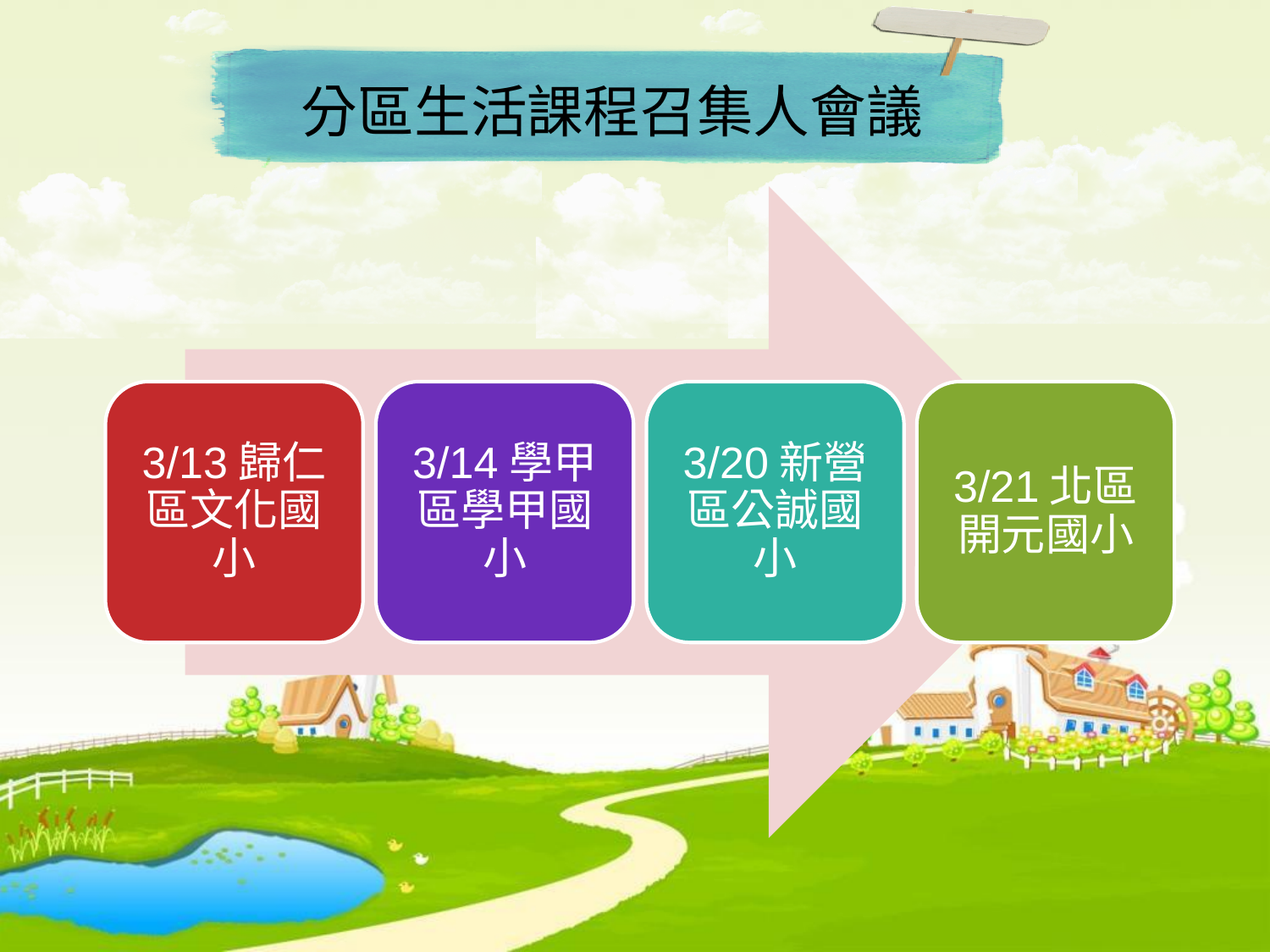

分區生活課程召集人會議

3/13歸仁區文化國小
3/14學甲區學甲國小
3/20新營區公誠國小
3/21北區開元國小